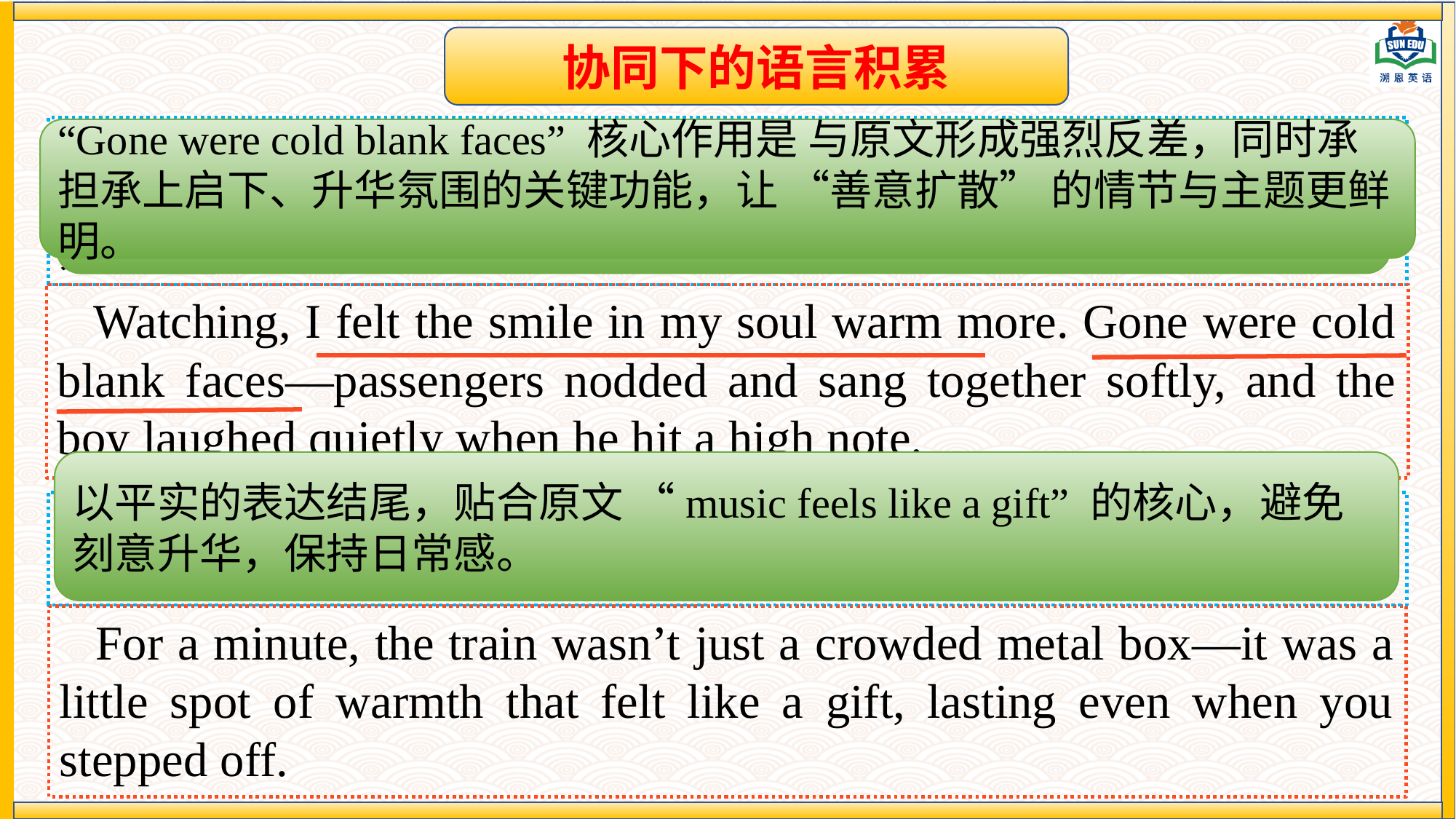

协同下的语言积累
  我看着眼前的一切，心底的笑意变得更暖了。再也看不到那些冷漠麻木的脸庞了— 乘客们有的轻轻点头，有的跟着一起小声哼唱，甚至在老人唱到高音时，小男孩还发出了一声浅浅的笑。
“Gone were cold blank faces” 核心作用是 与原文形成强烈反差，同时承担承上启下、升华氛围的关键功能，让 “善意扩散” 的情节与主题更鲜明。
呼应原文 “felt a smile in my soul” 的含蓄情感表达，延续第一人称的心理视角。
Watching, I felt the smile in my soul warm more. Gone were cold blank faces—passengers nodded and sang together softly, and the boy laughed quietly when he hit a high note.
以平实的表达结尾，贴合原文 “music feels like a gift” 的核心，避免刻意升华，保持日常感。
  那一刻，这列火车不再只是一个拥挤的铁盒子—而是一小片温暖的角落，宛如一份礼物，即便你下了车，这份暖意也依旧延续。
For a minute, the train wasn’t just a crowded metal box—it was a little spot of warmth that felt like a gift, lasting even when you stepped off.